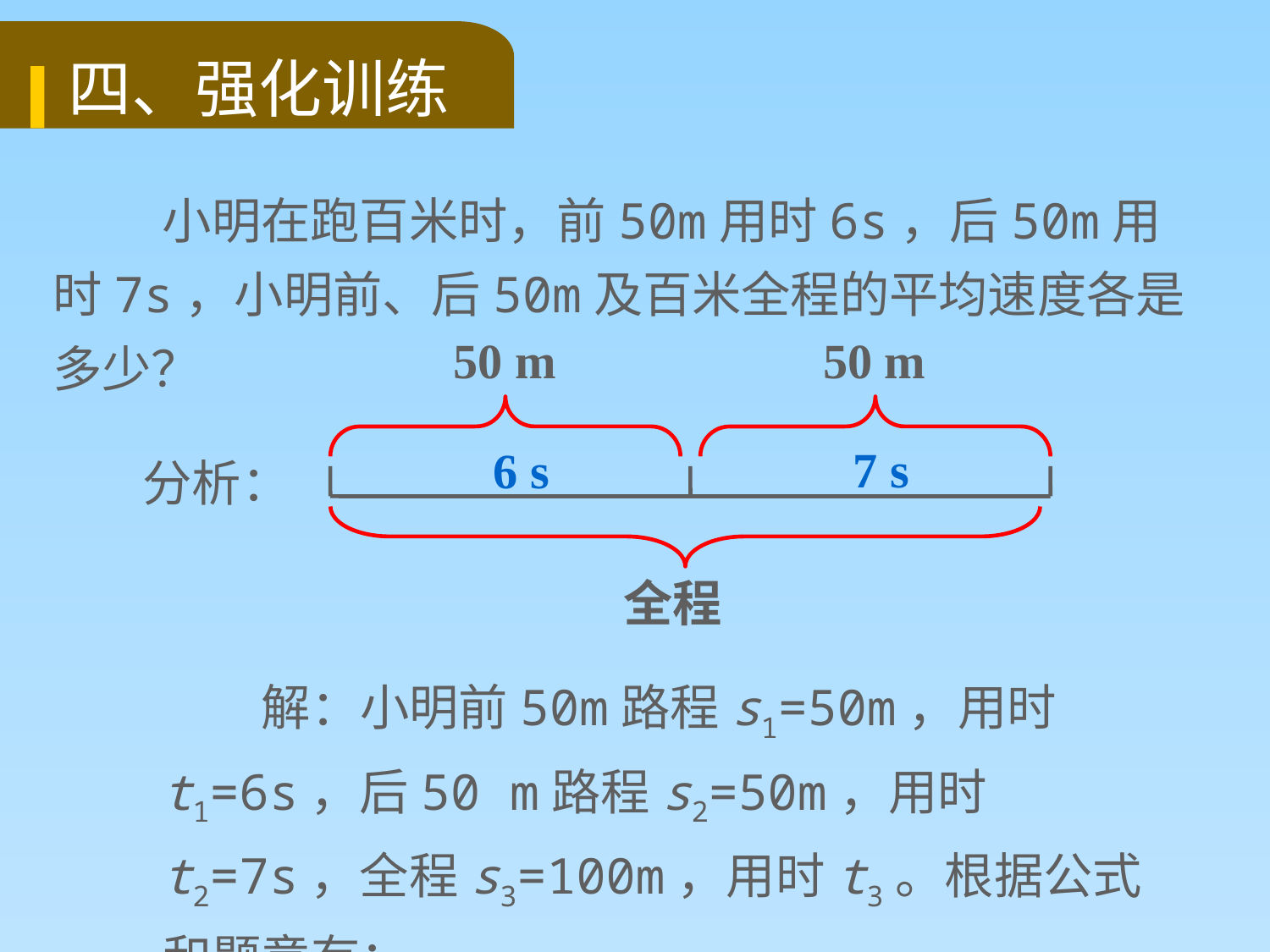

四、强化训练

　　 小明在跑百米时，前50m用时6s，后50m用时7s，小明前、后50m及百米全程的平均速度各是多少？
50 m
50 m

全程
7 s
6 s

分析：
　　解：小明前50m路程s1=50m，用时t1=6s，后50 m路程s2=50m，用时t2=7s，全程s3=100m，用时t3。根据公式和题意有：